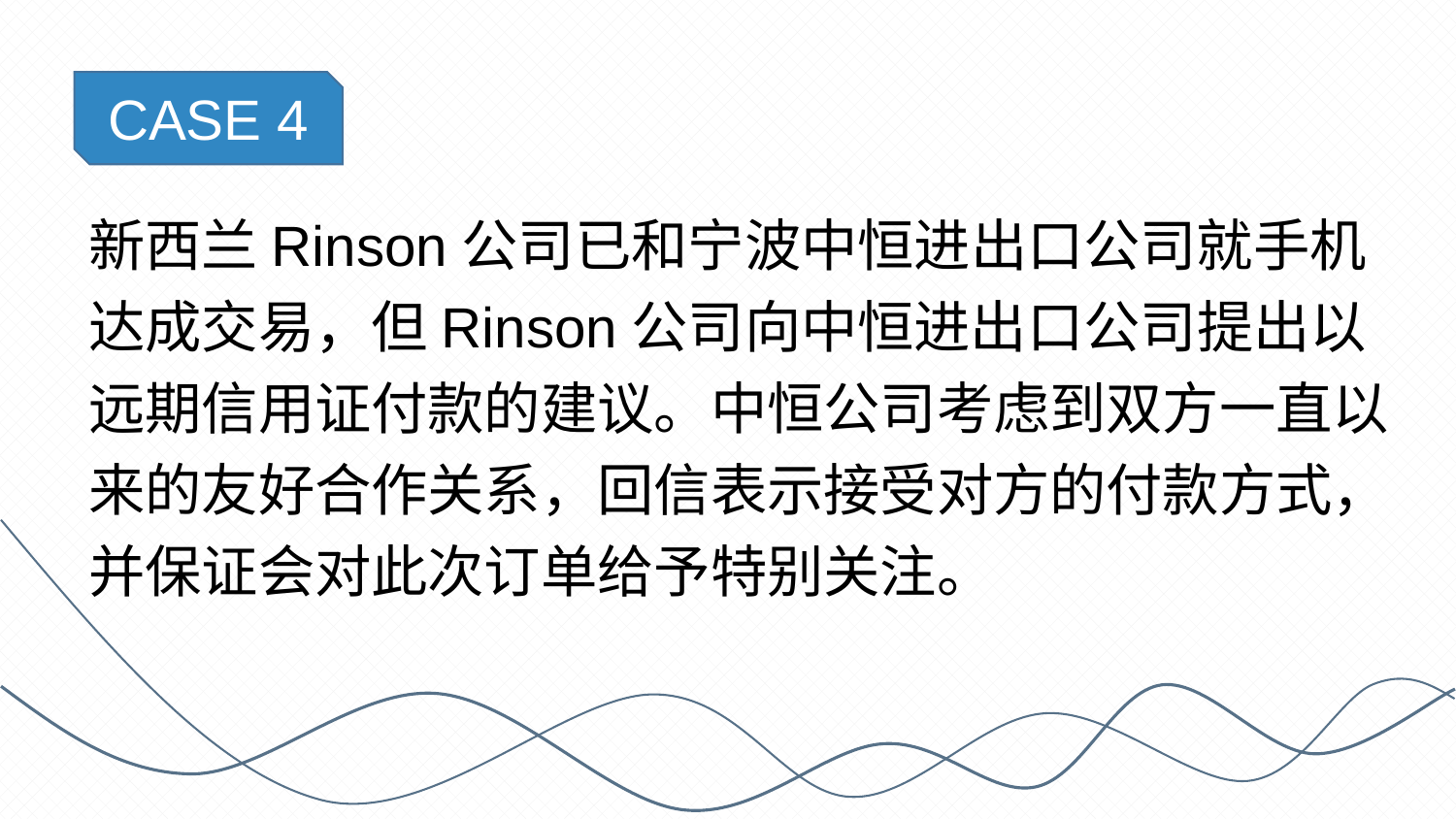

CASE 4
新西兰Rinson公司已和宁波中恒进出口公司就手机达成交易，但Rinson公司向中恒进出口公司提出以远期信用证付款的建议。中恒公司考虑到双方一直以来的友好合作关系，回信表示接受对方的付款方式，并保证会对此次订单给予特别关注。